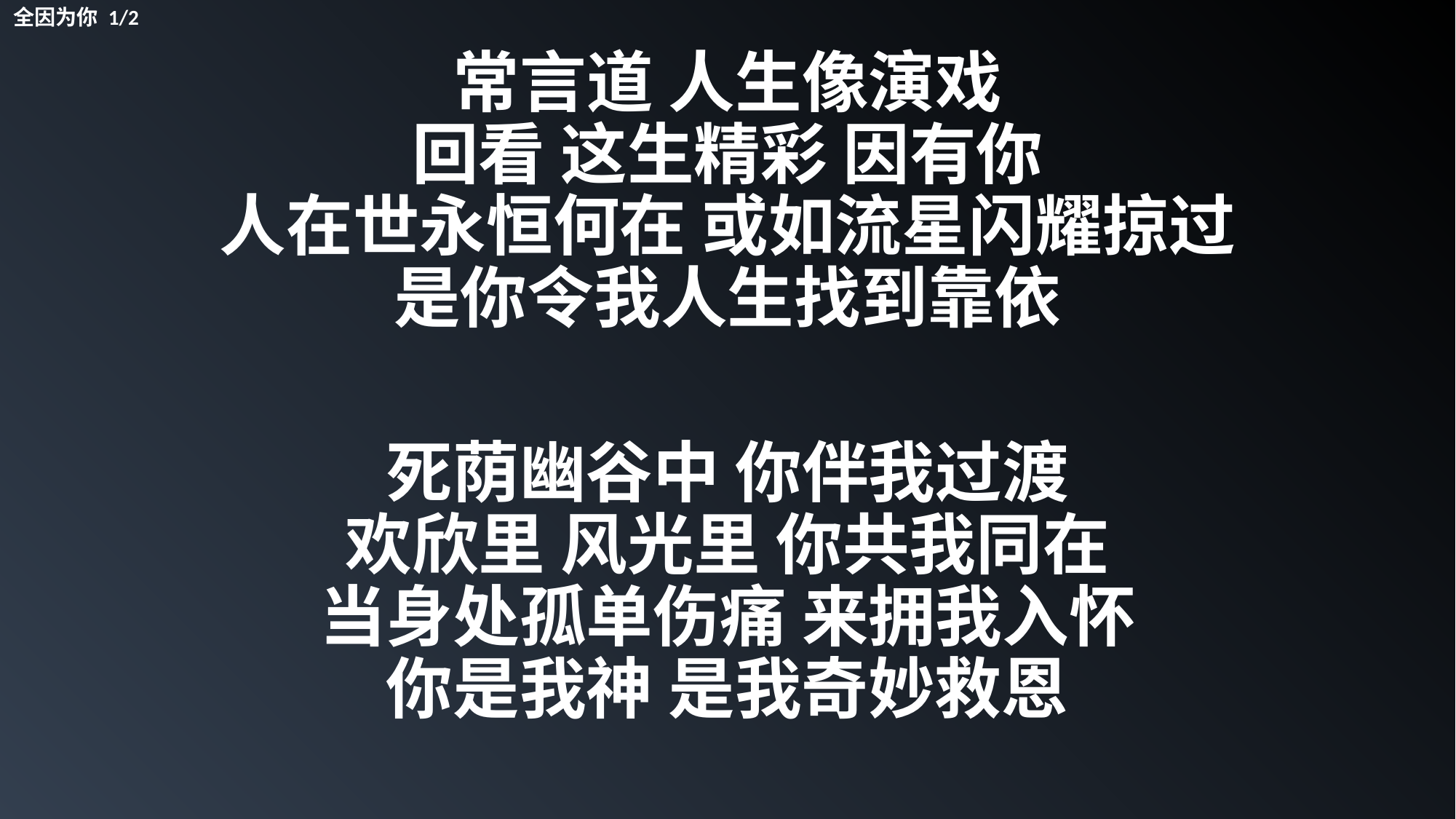

全因为你 1/2
常言道 人生像演戏
回看 这生精彩 因有你
人在世永恒何在 或如流星闪耀掠过
是你令我人生找到靠依

死荫幽谷中 你伴我过渡
欢欣里 风光里 你共我同在
当身处孤单伤痛 来拥我入怀
你是我神 是我奇妙救恩